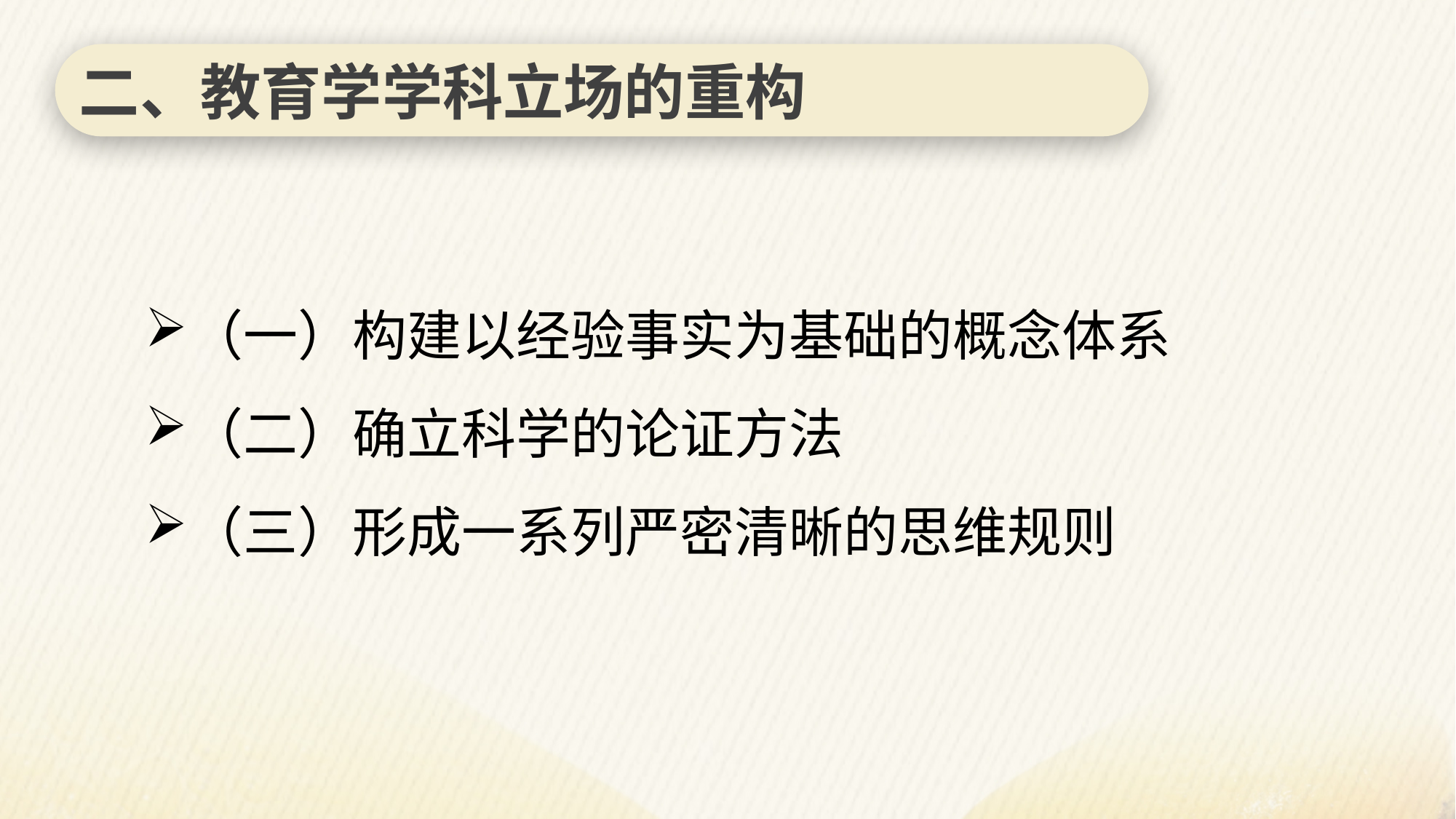

二、教育学学科立场的重构
（一）构建以经验事实为基础的概念体系
（二）确立科学的论证方法
（三）形成一系列严密清晰的思维规则